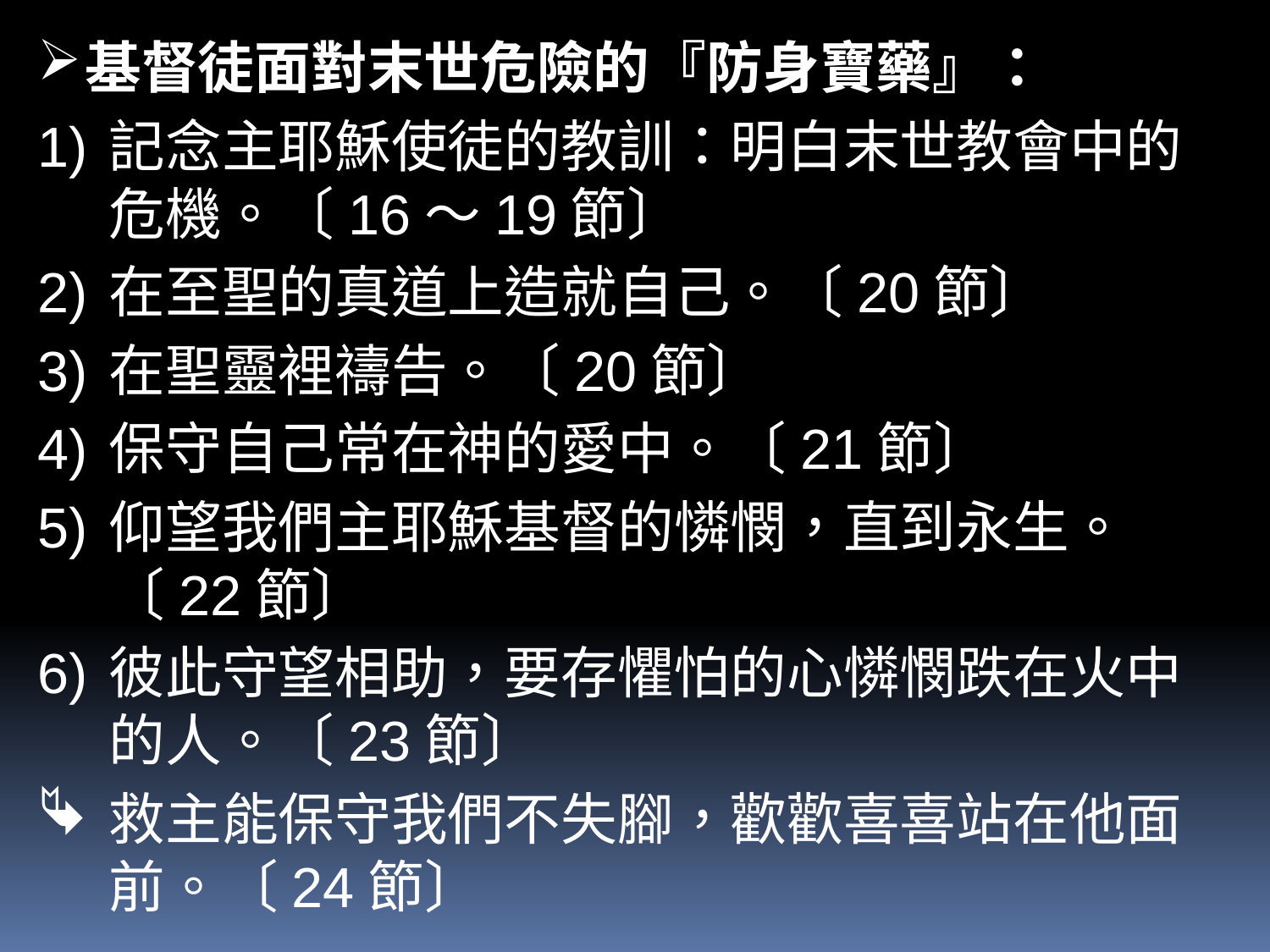

基督徒面對末世危險的『防身寶藥』：
記念主耶穌使徒的教訓：明白末世教會中的危機。〔16～19節〕
在至聖的真道上造就自己。〔20節〕
在聖靈裡禱告。〔20節〕
保守自己常在神的愛中。〔21節〕
仰望我們主耶穌基督的憐憫，直到永生。〔22節〕
彼此守望相助，要存懼怕的心憐憫跌在火中的人。〔23節〕
救主能保守我們不失腳，歡歡喜喜站在他面前。〔24節〕